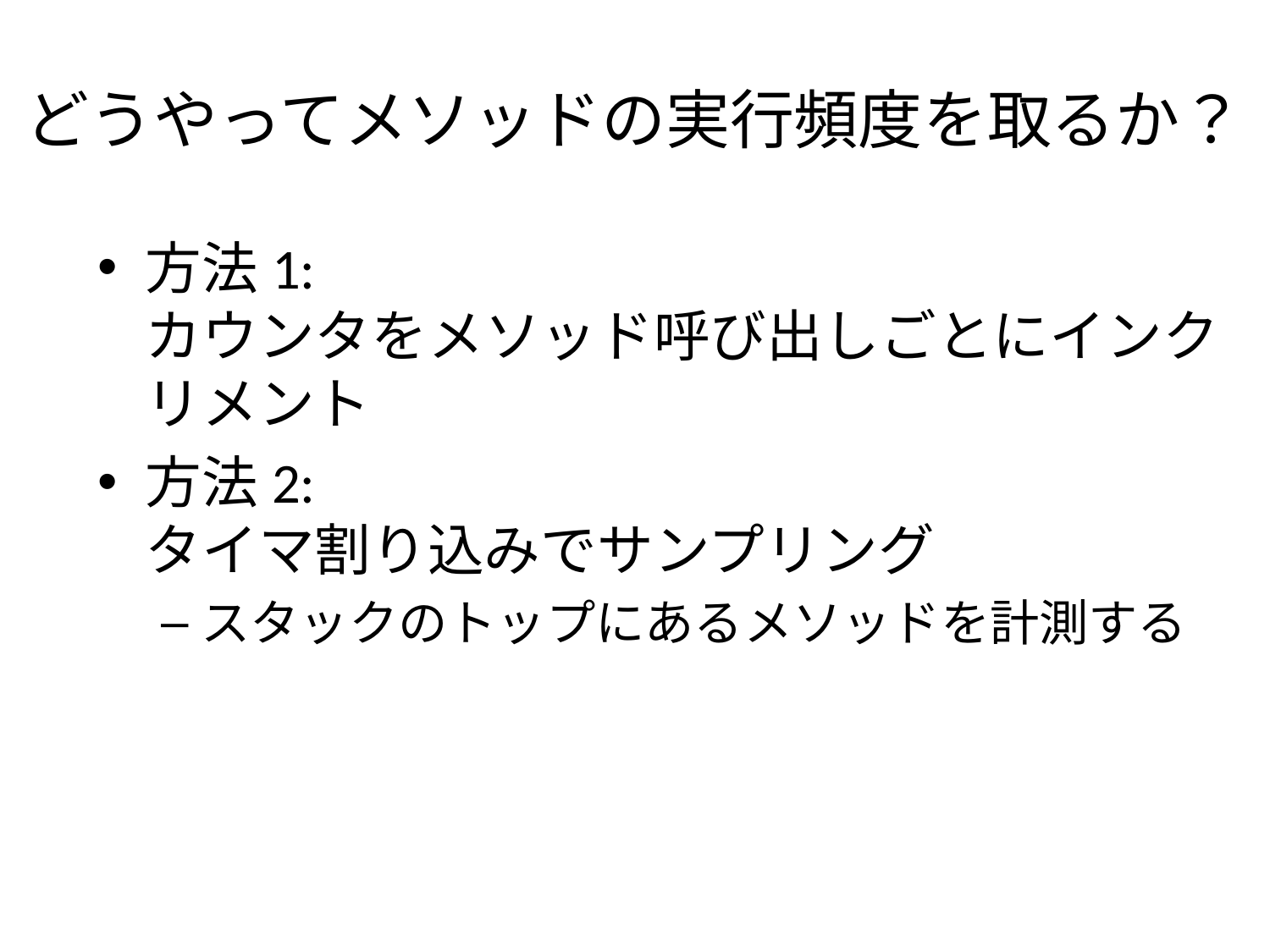

# どうやってメソッドの実行頻度を取るか？
方法1:
カウンタをメソッド呼び出しごとにインクリメント
方法2:
タイマ割り込みでサンプリング
スタックのトップにあるメソッドを計測する